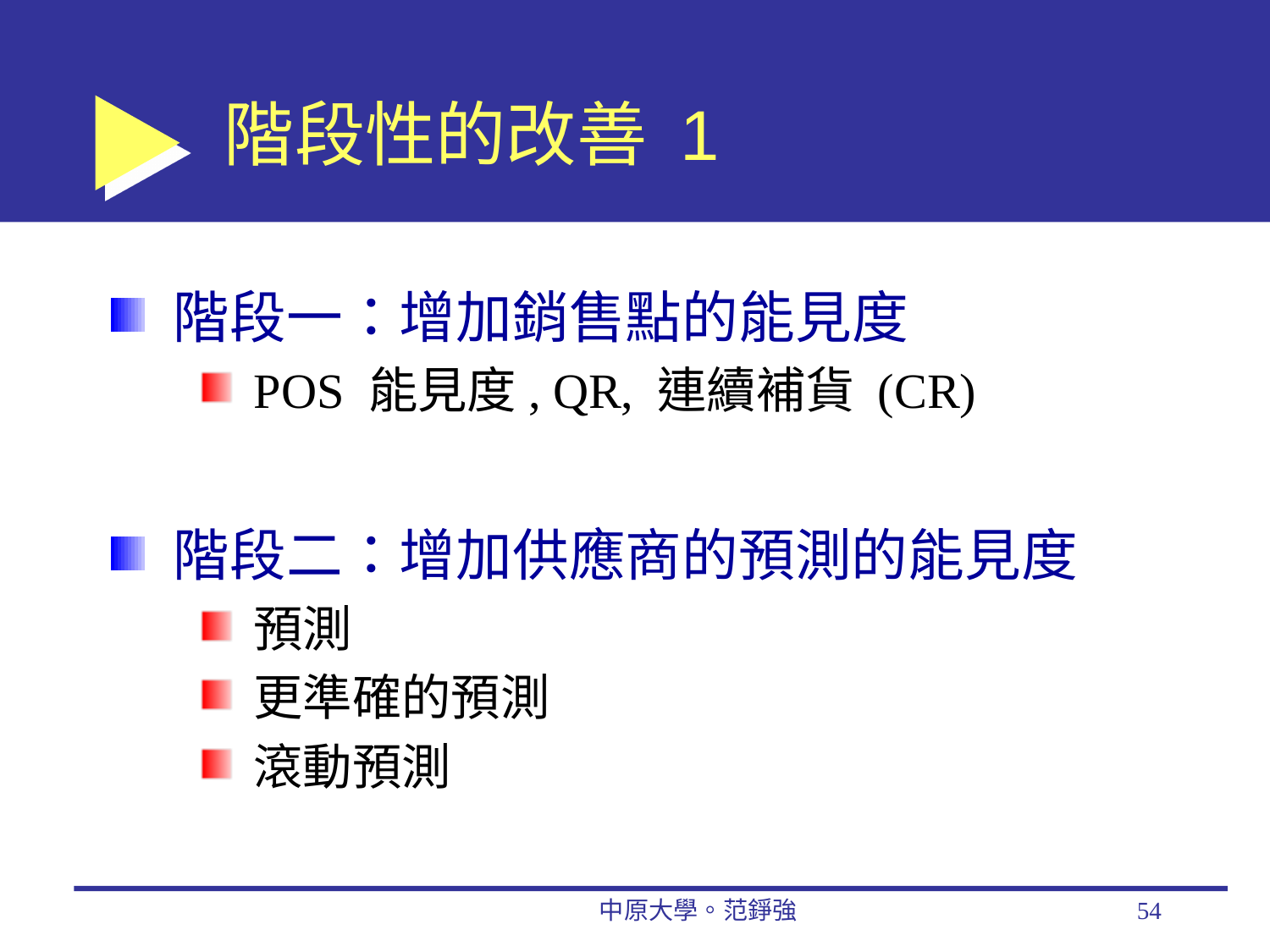

# 階段性的改善 1
階段一：增加銷售點的能見度
POS 能見度, QR, 連續補貨 (CR)

階段二：增加供應商的預測的能見度
預測
更準確的預測
滾動預測
中原大學。范錚強
54